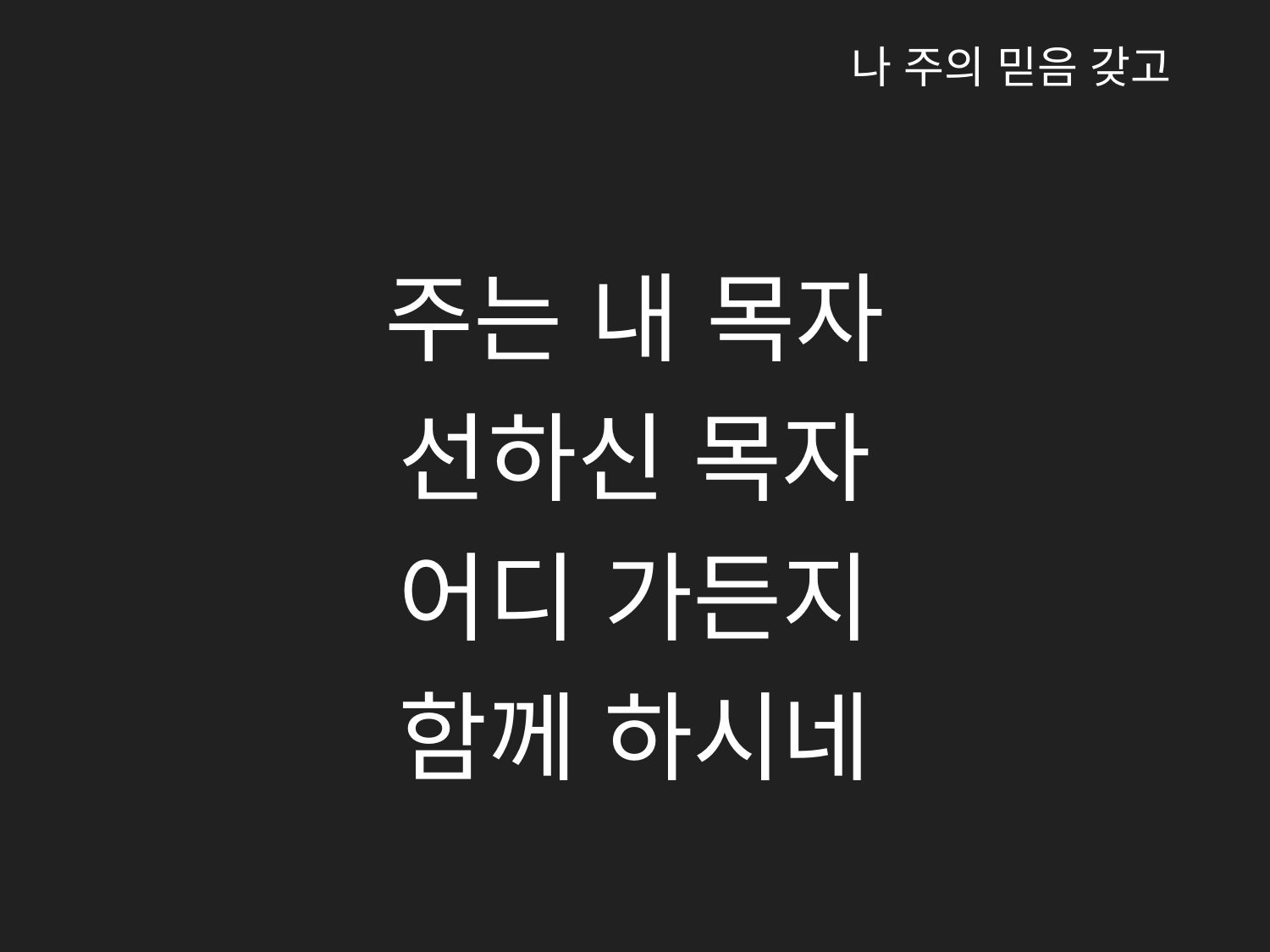

나 주의 믿음 갖고
주는 내 목자
선하신 목자
어디 가든지
함께 하시네